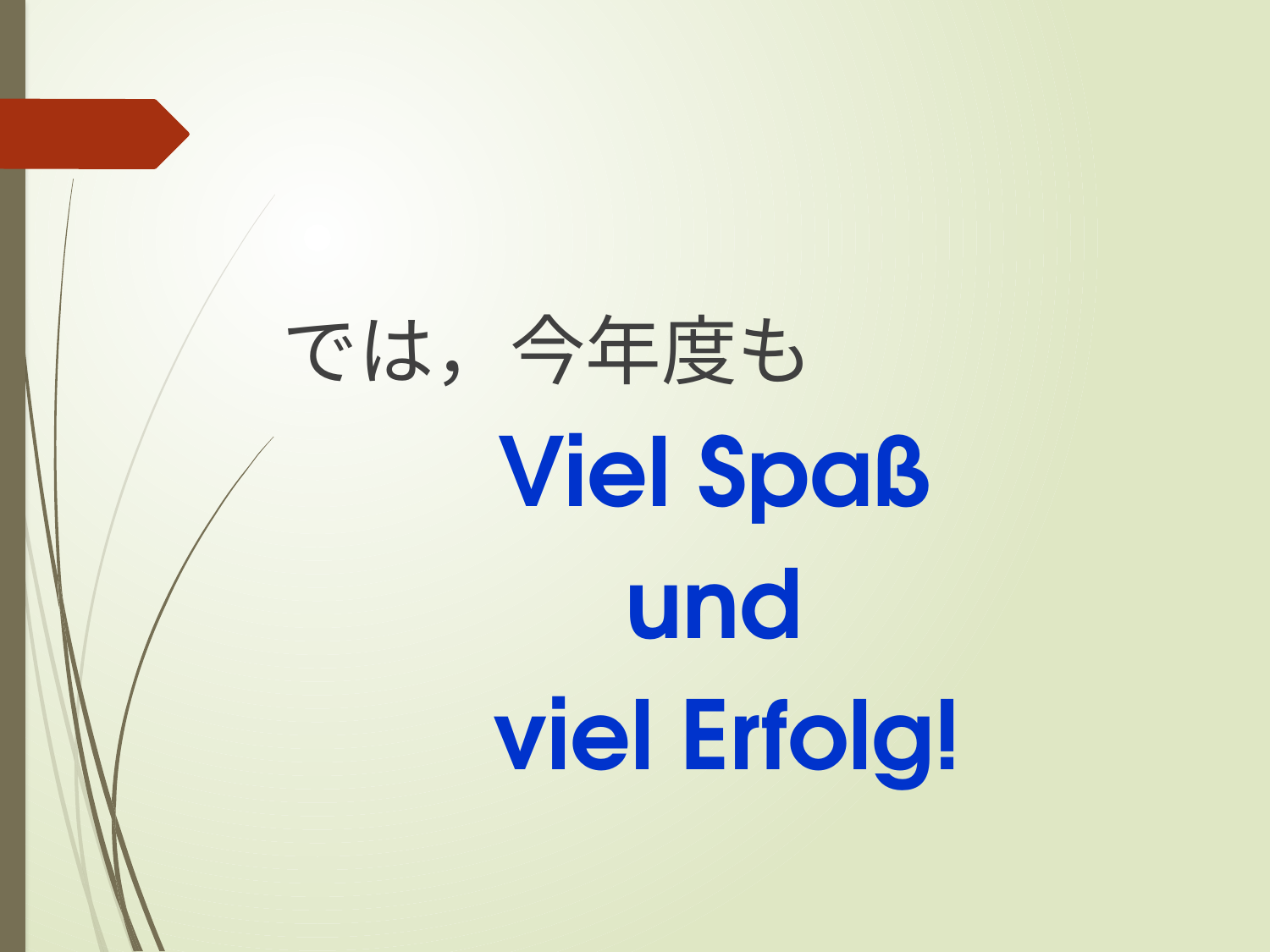

#
では，今年度も
Viel Spaß
und
viel Erfolg!